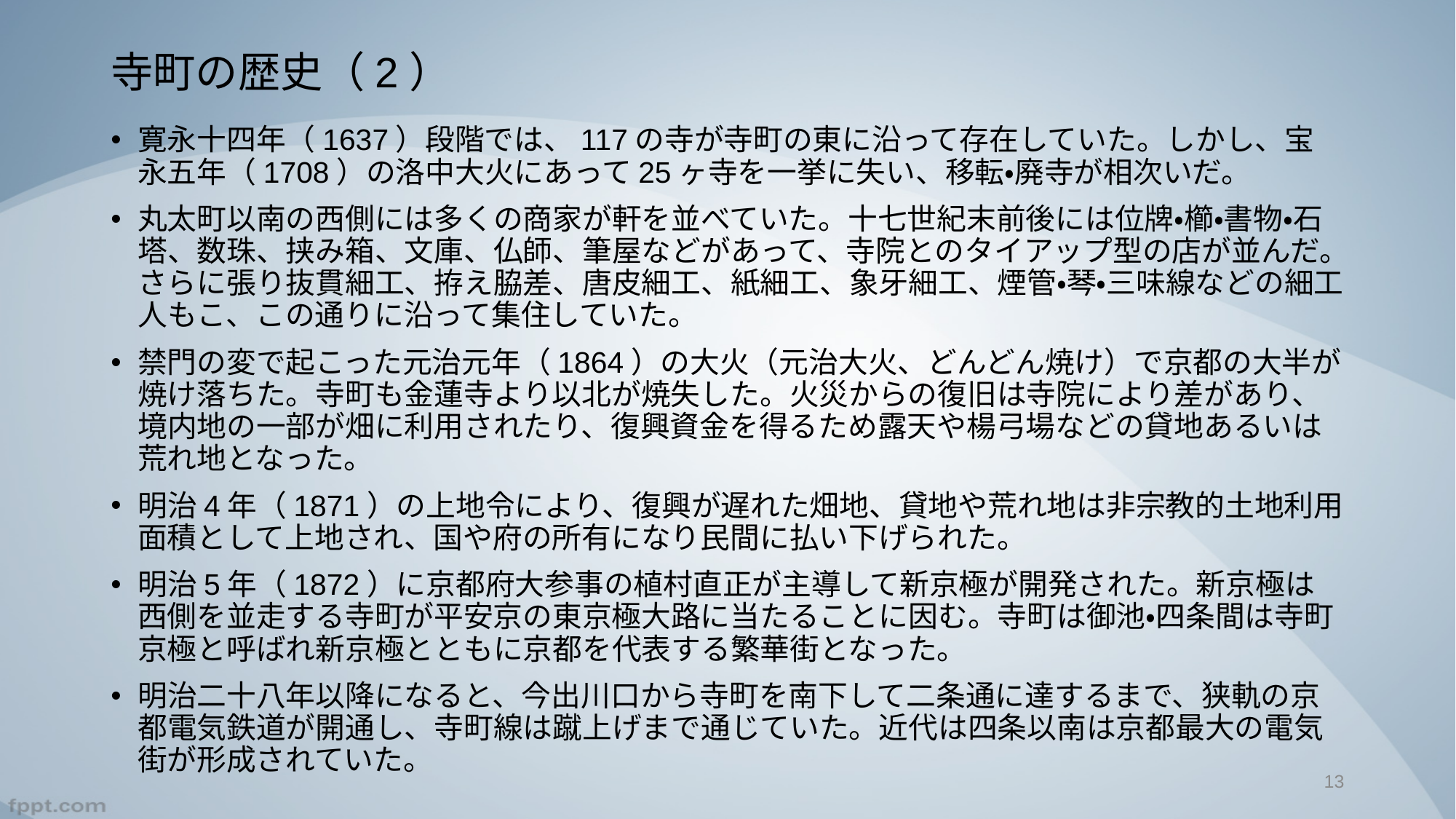

# 寺町の歴史（2）
寛永十四年（1637）段階では、117の寺が寺町の東に沿って存在していた。しかし、宝永五年（1708）の洛中大火にあって25ヶ寺を一挙に失い、移転・廃寺が相次いだ。
丸太町以南の西側には多くの商家が軒を並べていた。十七世紀末前後には位牌・櫛・書物・石塔、数珠、挟み箱、文庫、仏師、筆屋などがあって、寺院とのタイアップ型の店が並んだ。さらに張り抜貫細工、拵え脇差、唐皮細工、紙細工、象牙細工、煙管・琴・三味線などの細工人もこ、この通りに沿って集住していた。
禁門の変で起こった元治元年（1864）の大火（元治大火、どんどん焼け）で京都の大半が焼け落ちた。寺町も金蓮寺より以北が焼失した。火災からの復旧は寺院により差があり、境内地の一部が畑に利用されたり、復興資金を得るため露天や楊弓場などの貸地あるいは荒れ地となった。
明治4年（1871）の上地令により、復興が遅れた畑地、貸地や荒れ地は非宗教的土地利用面積として上地され、国や府の所有になり民間に払い下げられた。
明治5年（1872）に京都府大参事の植村直正が主導して新京極が開発された。新京極は西側を並走する寺町が平安京の東京極大路に当たることに因む。寺町は御池・四条間は寺町京極と呼ばれ新京極とともに京都を代表する繁華街となった。
明治二十八年以降になると、今出川口から寺町を南下して二条通に達するまで、狭軌の京都電気鉄道が開通し、寺町線は蹴上げまで通じていた。近代は四条以南は京都最大の電気街が形成されていた。

13